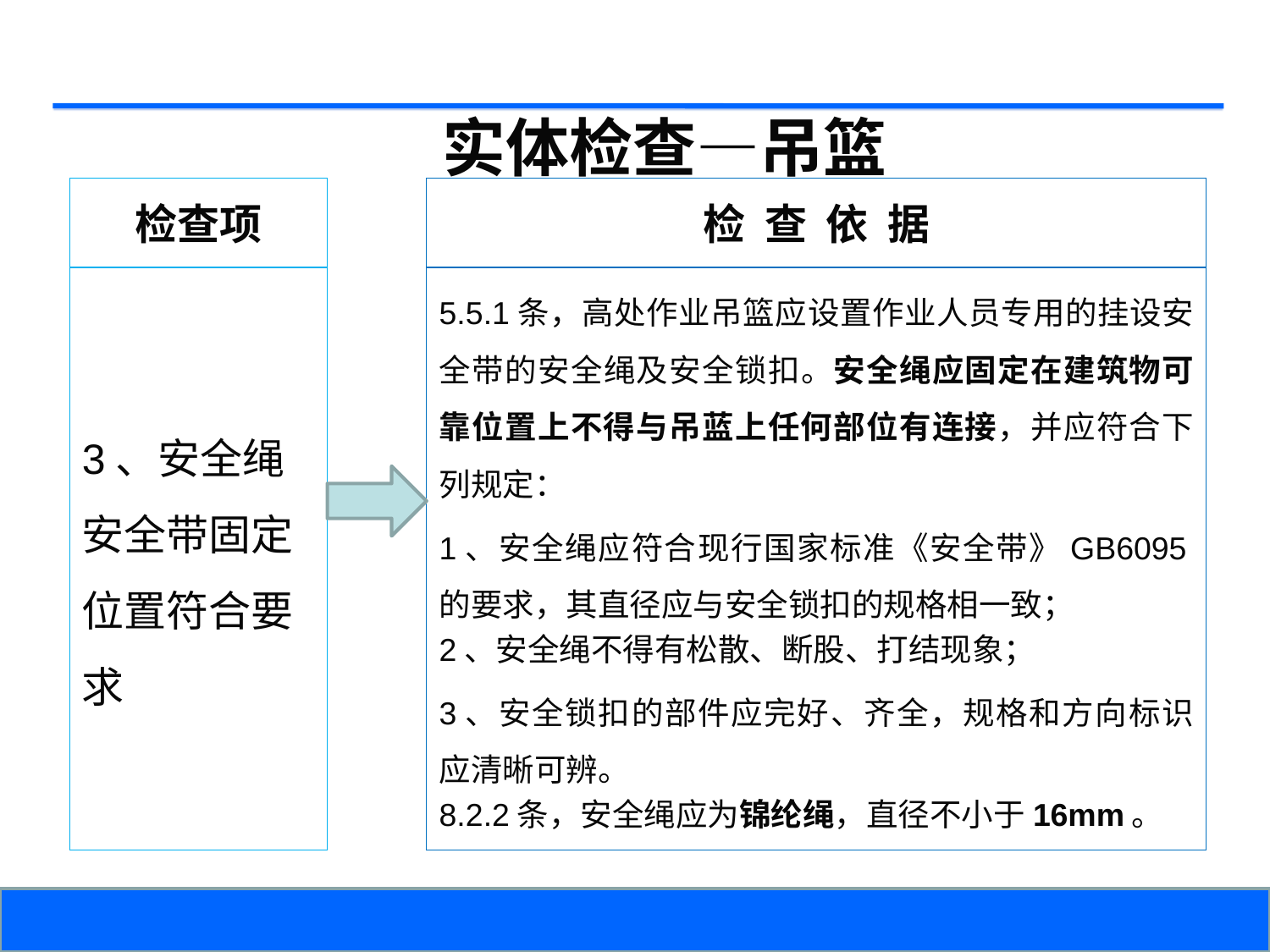

实体检查—吊篮
检查项
检  查  依  据
3、安全绳安全带固定位置符合要求
5.5.1条，高处作业吊篮应设置作业人员专用的挂设安全带的安全绳及安全锁扣。安全绳应固定在建筑物可靠位置上不得与吊蓝上任何部位有连接，并应符合下列规定：
1、安全绳应符合现行国家标准《安全带》GB6095的要求，其直径应与安全锁扣的规格相一致；
2、安全绳不得有松散、断股、打结现象；
3、安全锁扣的部件应完好、齐全，规格和方向标识应清晰可辨。
8.2.2条，安全绳应为锦纶绳，直径不小于16mm。